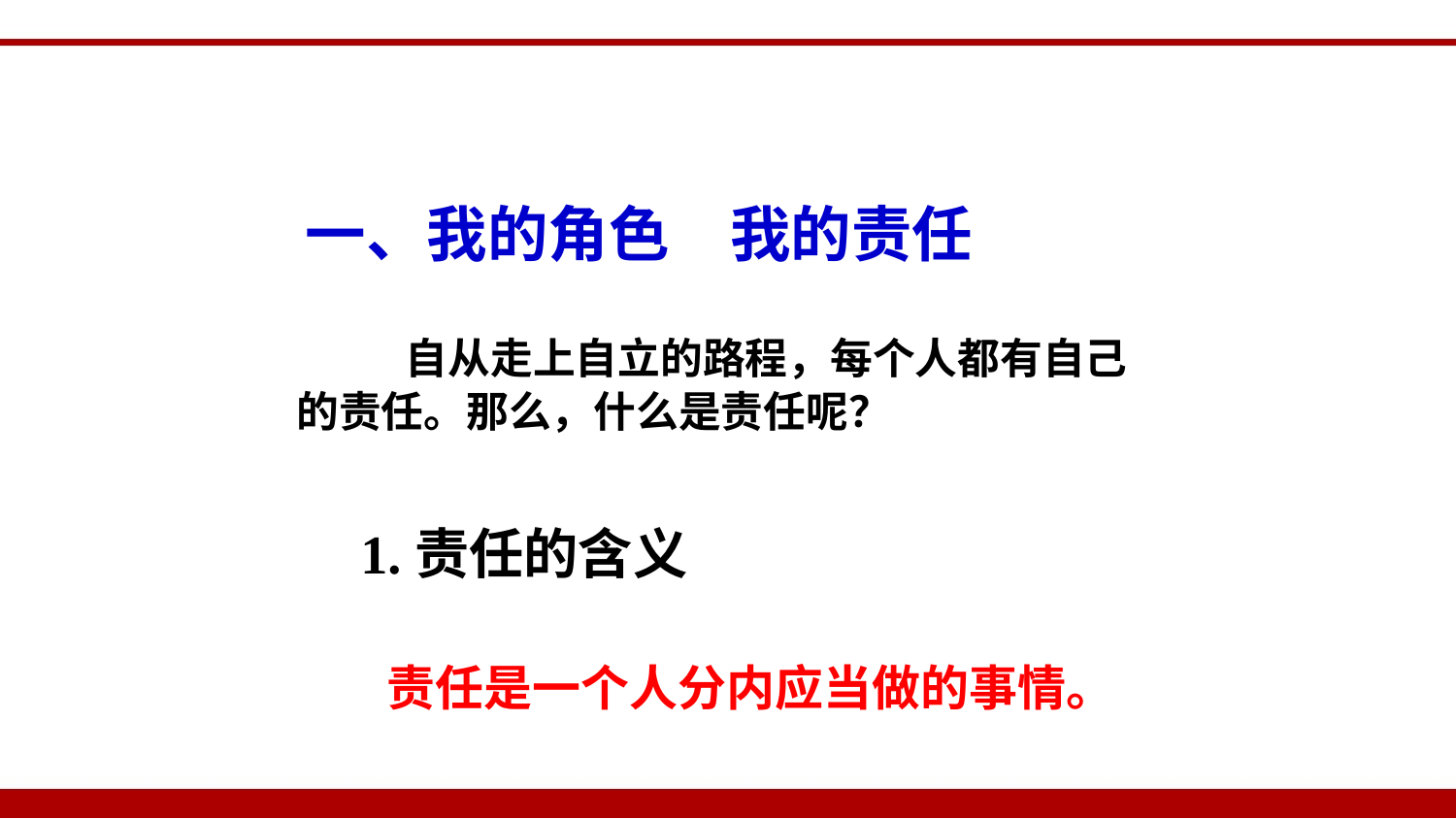

一、我的角色　我的责任
　　自从走上自立的路程，每个人都有自己的责任。那么，什么是责任呢？
 1.责任的含义
责任是一个人分内应当做的事情。